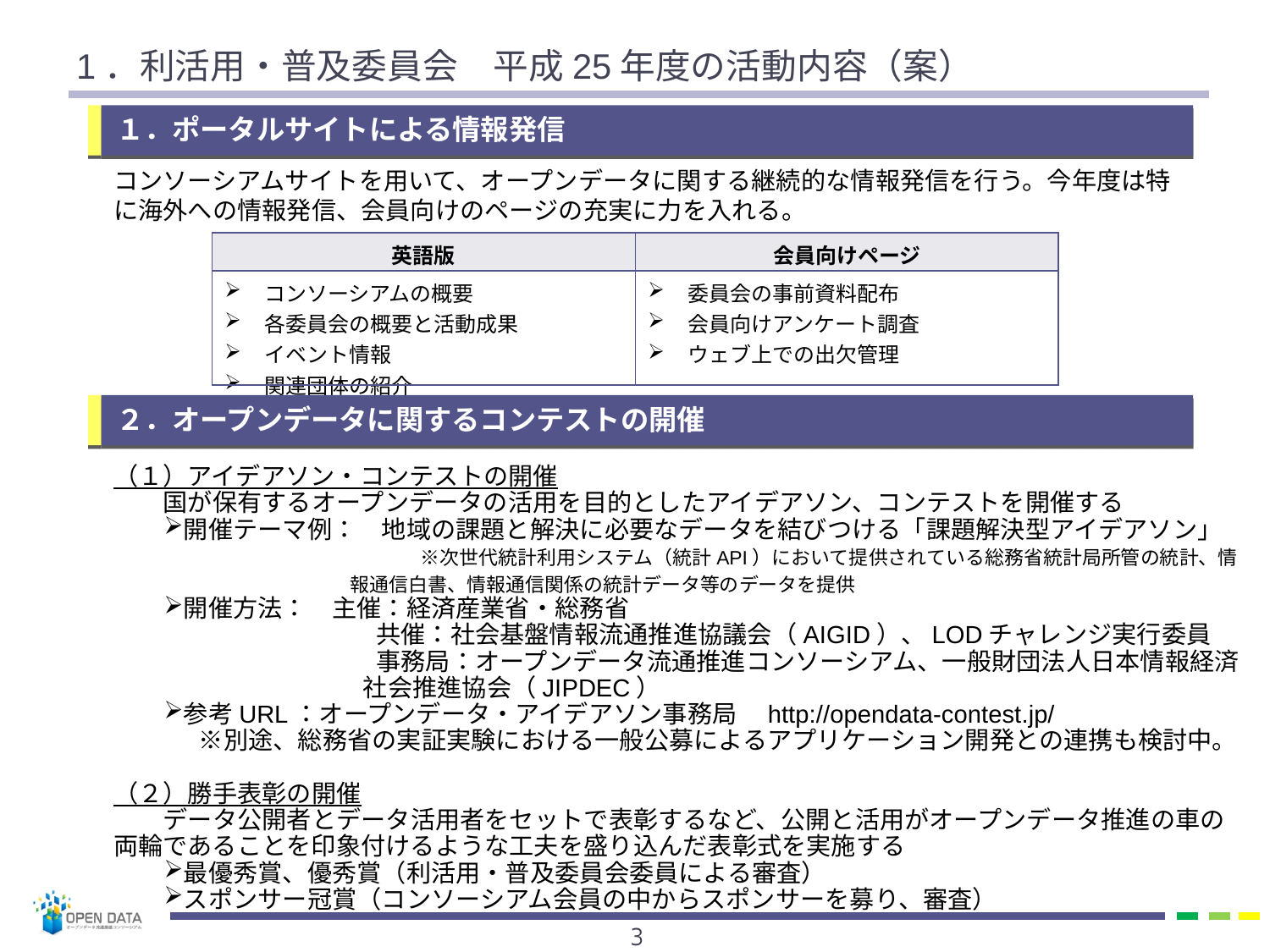

# 1．利活用・普及委員会　平成25年度の活動内容（案）

１．ポータルサイトによる情報発信
コンソーシアムサイトを用いて、オープンデータに関する継続的な情報発信を行う。今年度は特に海外への情報発信、会員向けのページの充実に力を入れる。

| 英語版 | 会員向けページ |
| --- | --- |
| コンソーシアムの概要 各委員会の概要と活動成果 イベント情報 関連団体の紹介 | 委員会の事前資料配布 会員向けアンケート調査 ウェブ上での出欠管理 |

２．オープンデータに関するコンテストの開催
（１）アイデアソン・コンテストの開催
　　国が保有するオープンデータの活用を目的としたアイデアソン、コンテストを開催する
開催テーマ例：　地域の課題と解決に必要なデータを結びつける「課題解決型アイデアソン」
　　　　　　　　　　　※次世代統計利用システム（統計API）において提供されている総務省統計局所管の統計、情報通信白書、情報通信関係の統計データ等のデータを提供
開催方法：　主催：経済産業省・総務省
　　　　　　　　　共催：社会基盤情報流通推進協議会（AIGID）、LODチャレンジ実行委員
　　　　　　　　　事務局：オープンデータ流通推進コンソーシアム、一般財団法人日本情報経済社会推進協会（JIPDEC）
参考URL：オープンデータ・アイデアソン事務局　http://opendata-contest.jp/
　　　  ※別途、総務省の実証実験における一般公募によるアプリケーション開発との連携も検討中。

（２）勝手表彰の開催
　　データ公開者とデータ活用者をセットで表彰するなど、公開と活用がオープンデータ推進の車の両輪であることを印象付けるような工夫を盛り込んだ表彰式を実施する
最優秀賞、優秀賞（利活用・普及委員会委員による審査）
スポンサー冠賞（コンソーシアム会員の中からスポンサーを募り、審査）
3